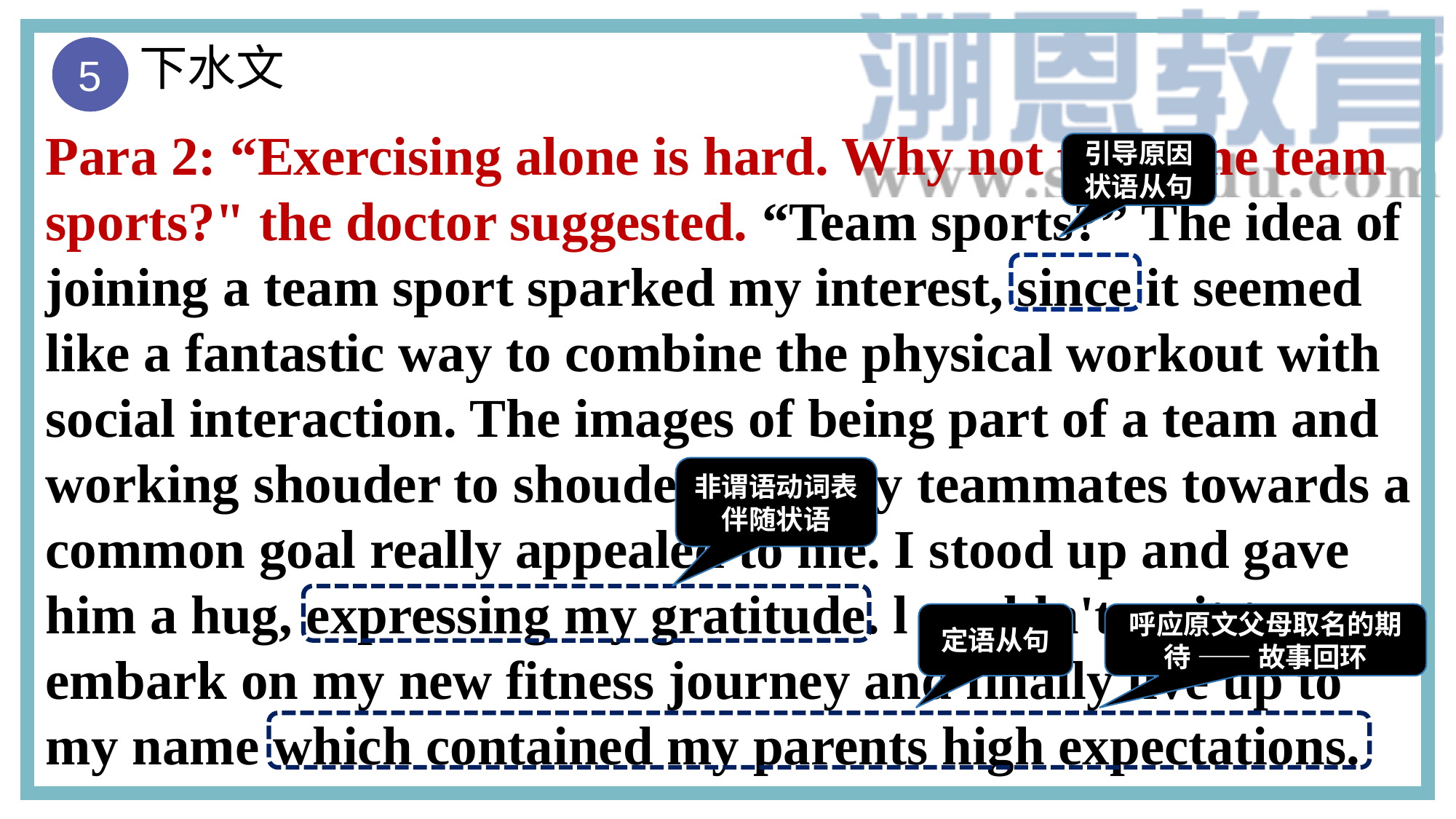

下水文
5
Para 2: “Exercising alone is hard. Why not try some team sports?" the doctor suggested. “Team sports?” The idea of joining a team sport sparked my interest, since it seemed like a fantastic way to combine the physical workout with social interaction. The images of being part of a team and working shouder to shouder with my teammates towards a common goal really appealed to me. I stood up and gave him a hug, expressing my gratitude. l couldn't wait to embark on my new fitness journey and finally live up to my name which contained my parents high expectations.
引导原因状语从句

非谓语动词表伴随状语

定语从句
呼应原文父母取名的期待 —— 故事回环